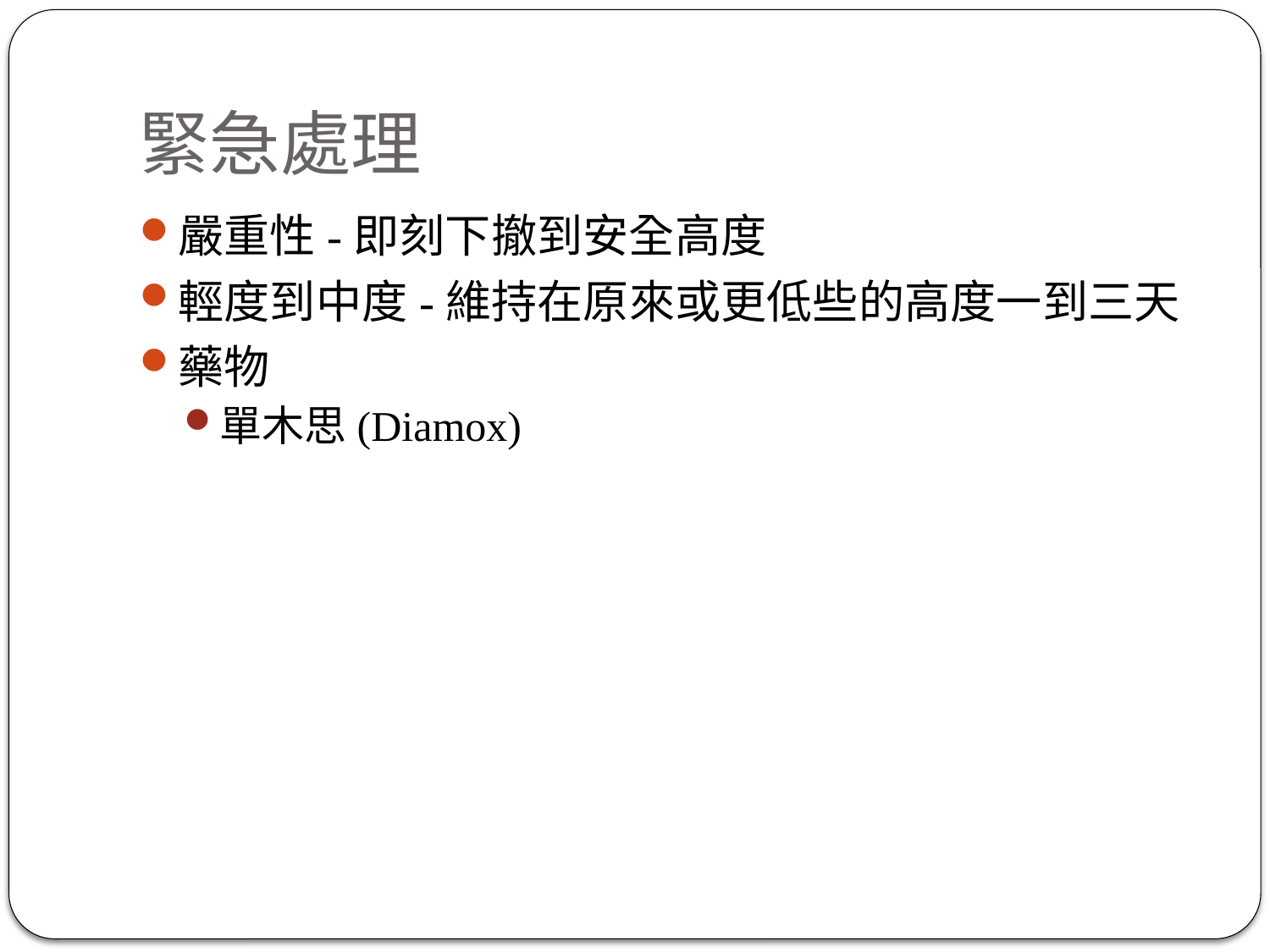

# 緊急處理
嚴重性-即刻下撤到安全高度
輕度到中度-維持在原來或更低些的高度一到三天
藥物
單木思(Diamox)